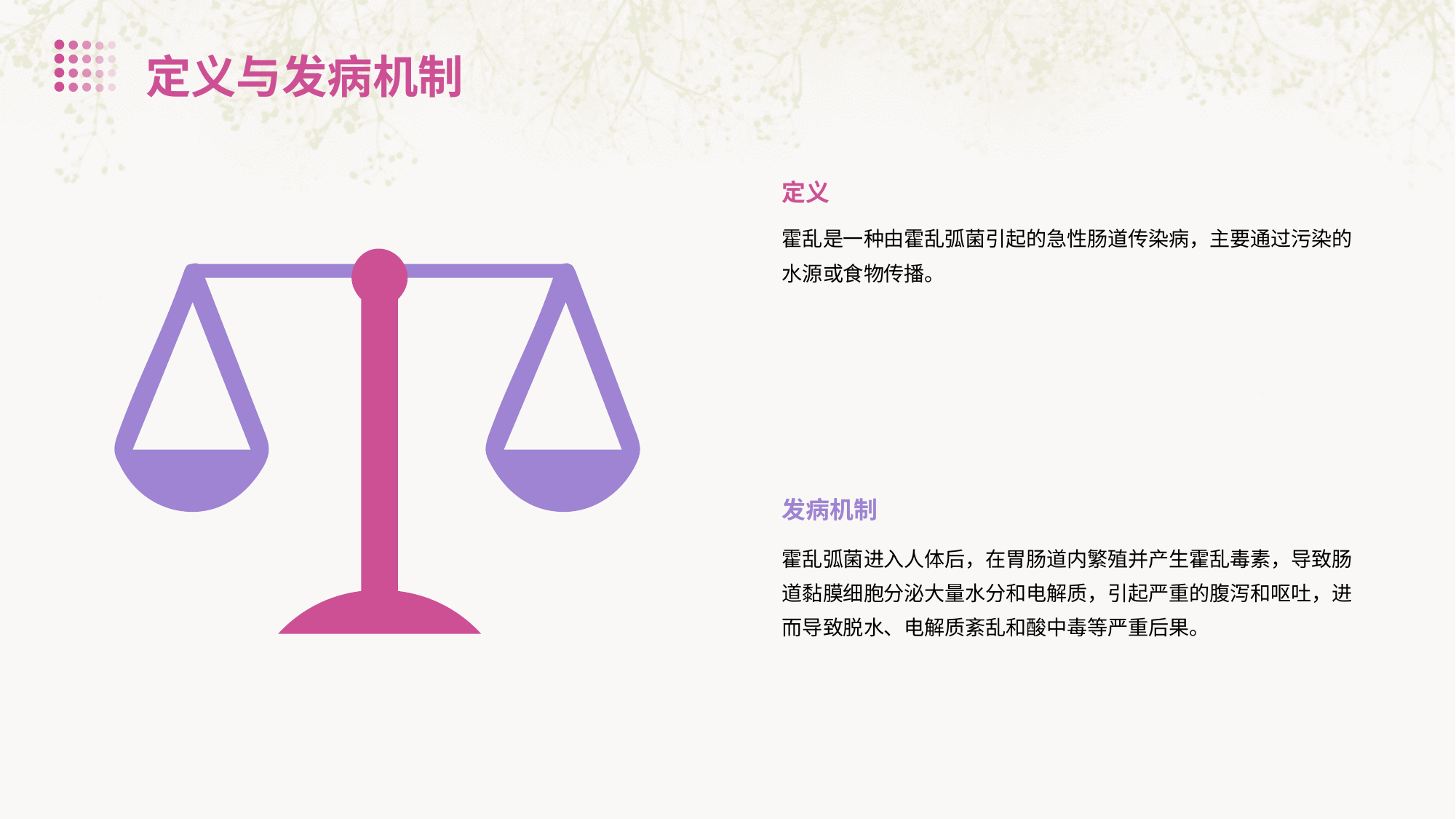

定义与发病机制

定义
霍乱是一种由霍乱弧菌引起的急性肠道传染病，主要通过污染的水源或食物传播。

发病机制

霍乱弧菌进入人体后，在胃肠道内繁殖并产生霍乱毒素，导致肠道黏膜细胞分泌大量水分和电解质，引起严重的腹泻和呕吐，进而导致脱水、电解质紊乱和酸中毒等严重后果。